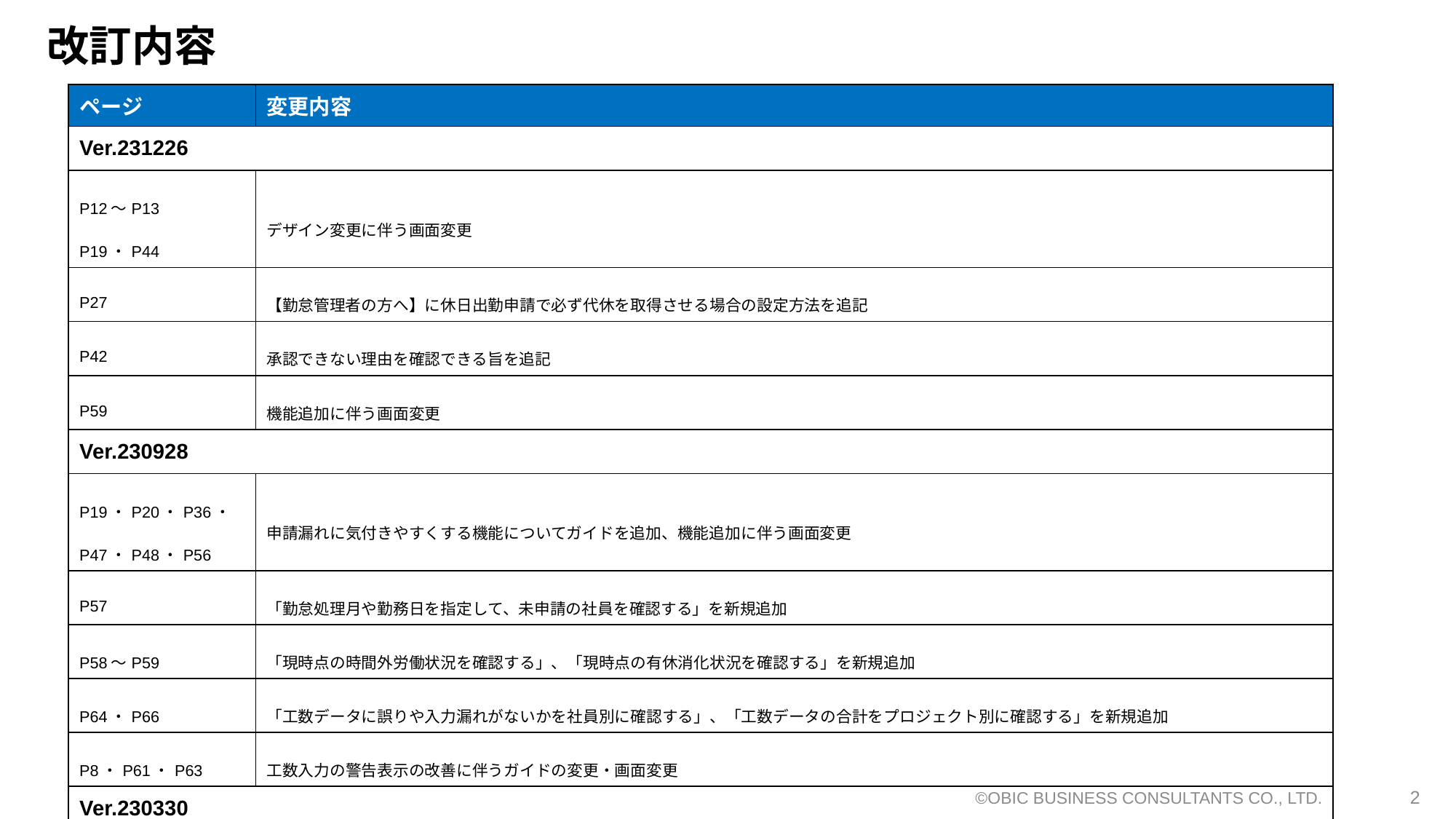

# 改訂内容
| ページ | 変更内容 |
| --- | --- |
| Ver.231226 |  |
| P12～P13 P19・P44 | デザイン変更に伴う画面変更 |
| P27 | 【勤怠管理者の方へ】に休日出勤申請で必ず代休を取得させる場合の設定方法を追記 |
| P42 | 承認できない理由を確認できる旨を追記 |
| P59 | 機能追加に伴う画面変更 |
| Ver.230928 |  |
| P19・P20・P36・P47・P48・P56 | 申請漏れに気付きやすくする機能についてガイドを追加、機能追加に伴う画面変更 |
| P57 | 「勤怠処理月や勤務日を指定して、未申請の社員を確認する」を新規追加 |
| P58～P59 | 「現時点の時間外労働状況を確認する」、「現時点の有休消化状況を確認する」を新規追加 |
| P64・P66 | 「工数データに誤りや入力漏れがないかを社員別に確認する」、「工数データの合計をプロジェクト別に確認する」を新規追加 |
| P8・P61・P63 | 工数入力の警告表示の改善に伴うガイドの変更・画面変更 |
| Ver.230330 |  |
| P21 | ［申請ガイド］メニューのガイドを新規追加 |
| P68 | 「「申請位置が選択されていません」と表示される場合」を新規追加 |
| P8・P60～P66 | 『工数管理オプション for 奉行Edge 勤怠管理クラウド』のガイドを新規追加 |

©OBIC BUSINESS CONSULTANTS CO., LTD.
2